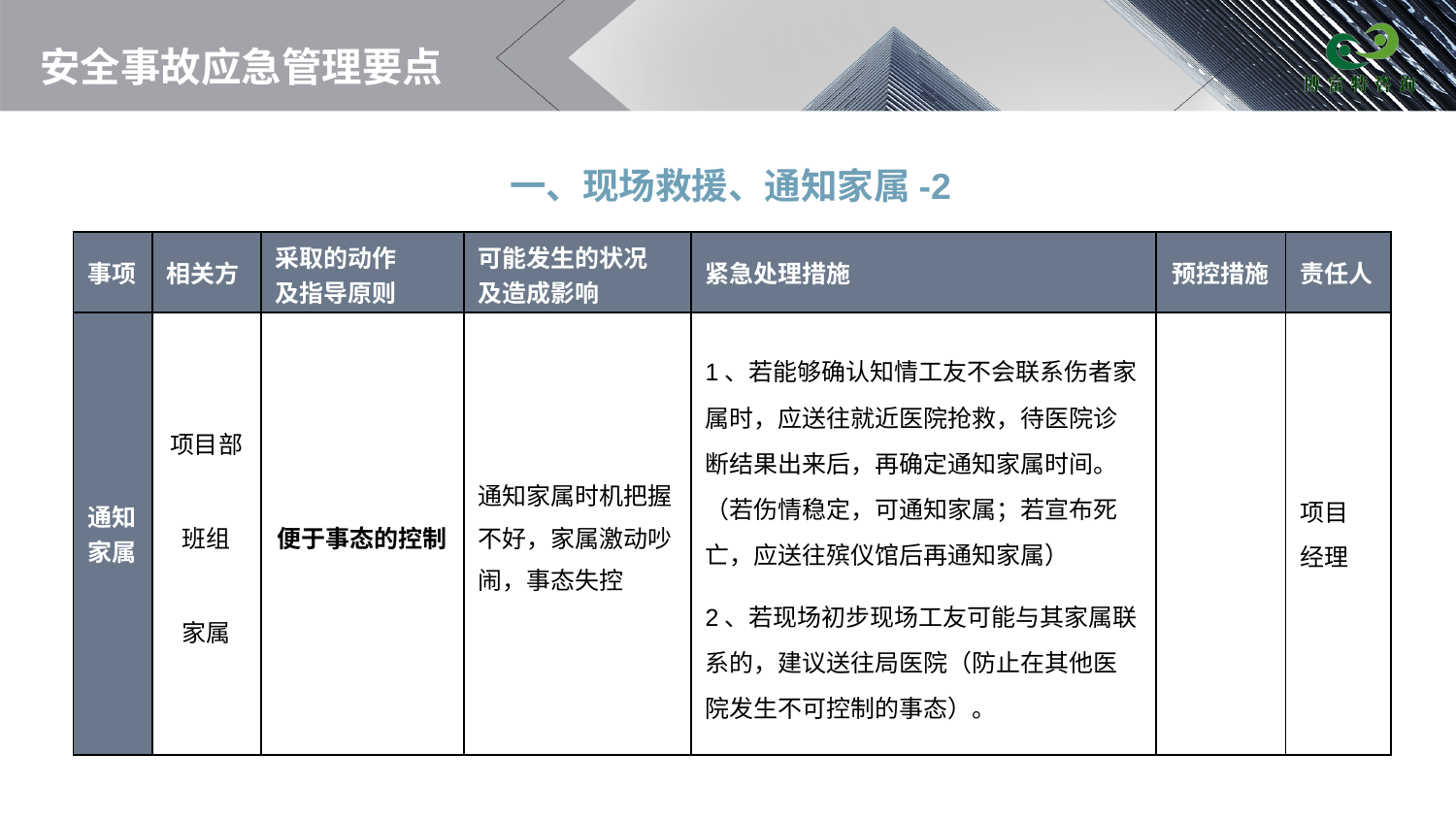

# 安全事故应急管理要点
一、现场救援、通知家属-2
| 事项 | 相关方 | 采取的动作 及指导原则 | 可能发生的状况 及造成影响 | 紧急处理措施 | 预控措施 | 责任人 |
| --- | --- | --- | --- | --- | --- | --- |
| 通知家属 | 项目部 班组 家属 | 便于事态的控制 | 通知家属时机把握不好，家属激动吵闹，事态失控 | 1、若能够确认知情工友不会联系伤者家属时，应送往就近医院抢救，待医院诊断结果出来后，再确定通知家属时间。（若伤情稳定，可通知家属；若宣布死亡，应送往殡仪馆后再通知家属） 2、若现场初步现场工友可能与其家属联系的，建议送往局医院（防止在其他医院发生不可控制的事态）。 |  | 项目 经理 |